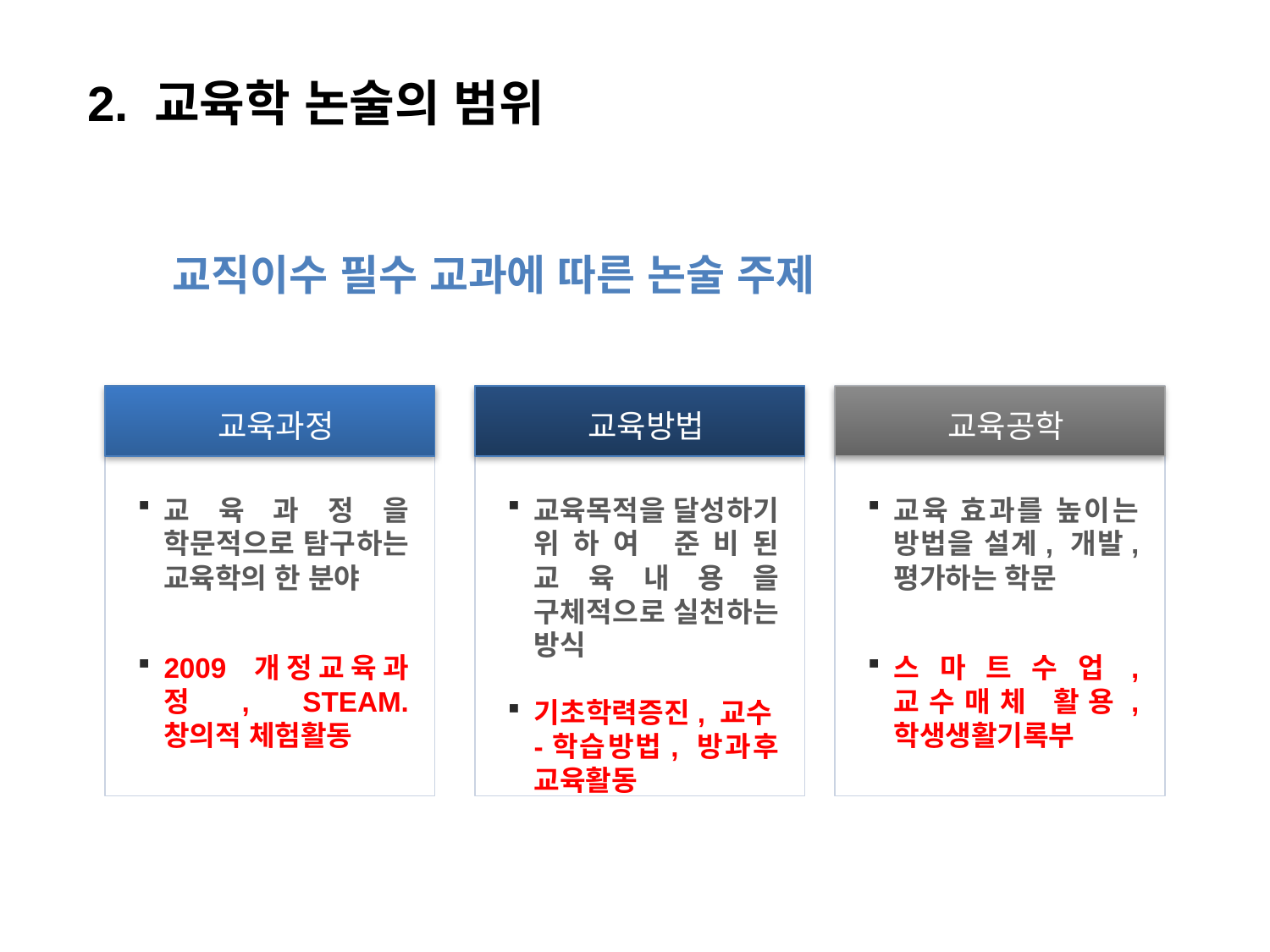

2. 교육학 논술의 범위
교직이수 필수 교과에 따른 논술 주제

교육과정
교육과정을 학문적으로 탐구하는 교육학의 한 분야

2009 개정교육과정, STEAM. 창의적 체험활동

교육방법
교육목적을 달성하기 위하여 준비된 교육내용을 구체적으로 실천하는 방식

기초학력증진, 교수-학습방법, 방과후 교육활동

교육공학
교육 효과를 높이는 방법을 설계, 개발, 평가하는 학문

스마트수업, 교수매체 활용, 학생생활기록부